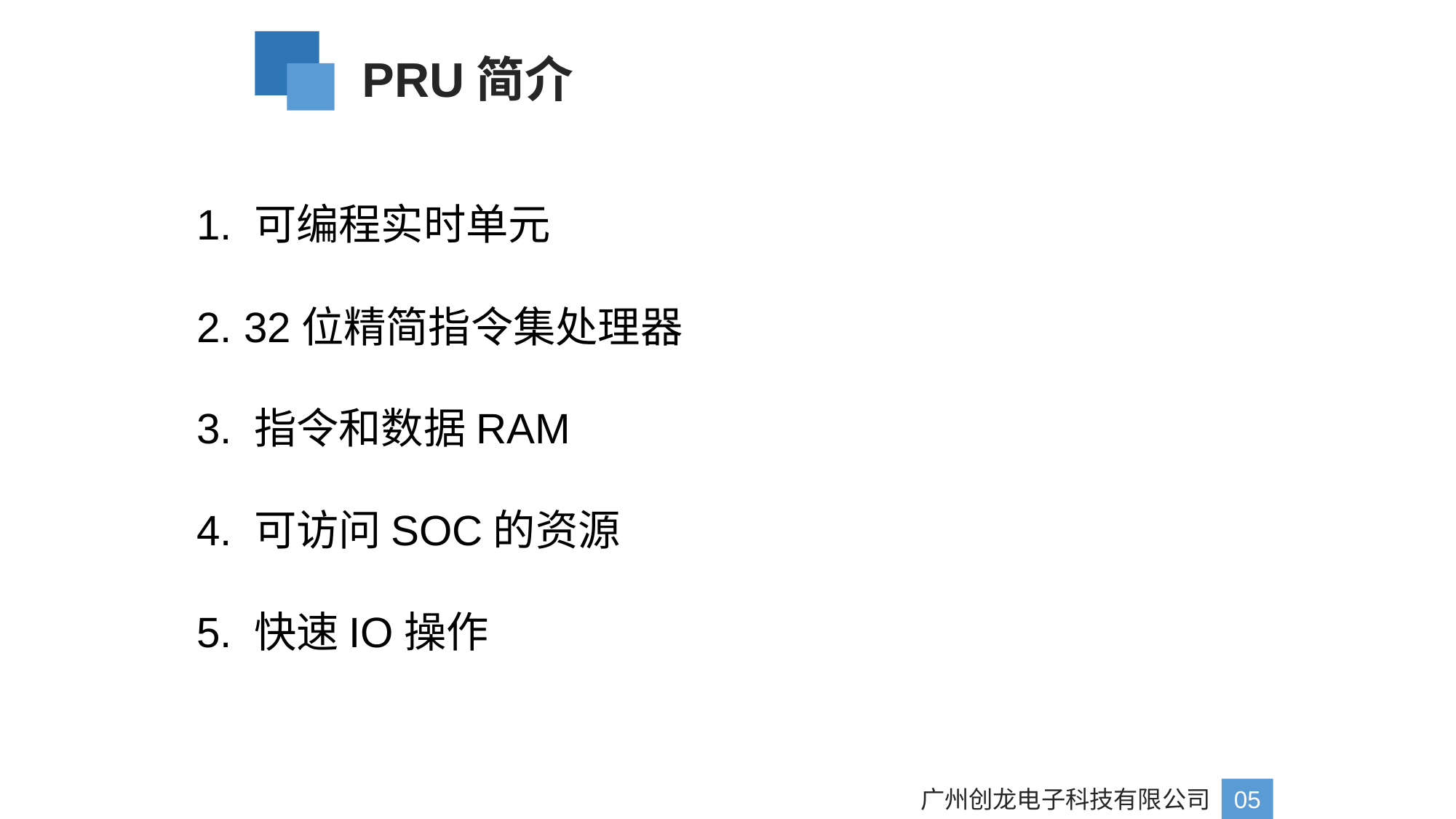

PRU简介
1. 可编程实时单元

2. 32位精简指令集处理器

3. 指令和数据RAM

4. 可访问SOC的资源

5. 快速IO操作
广州创龙电子科技有限公司
05